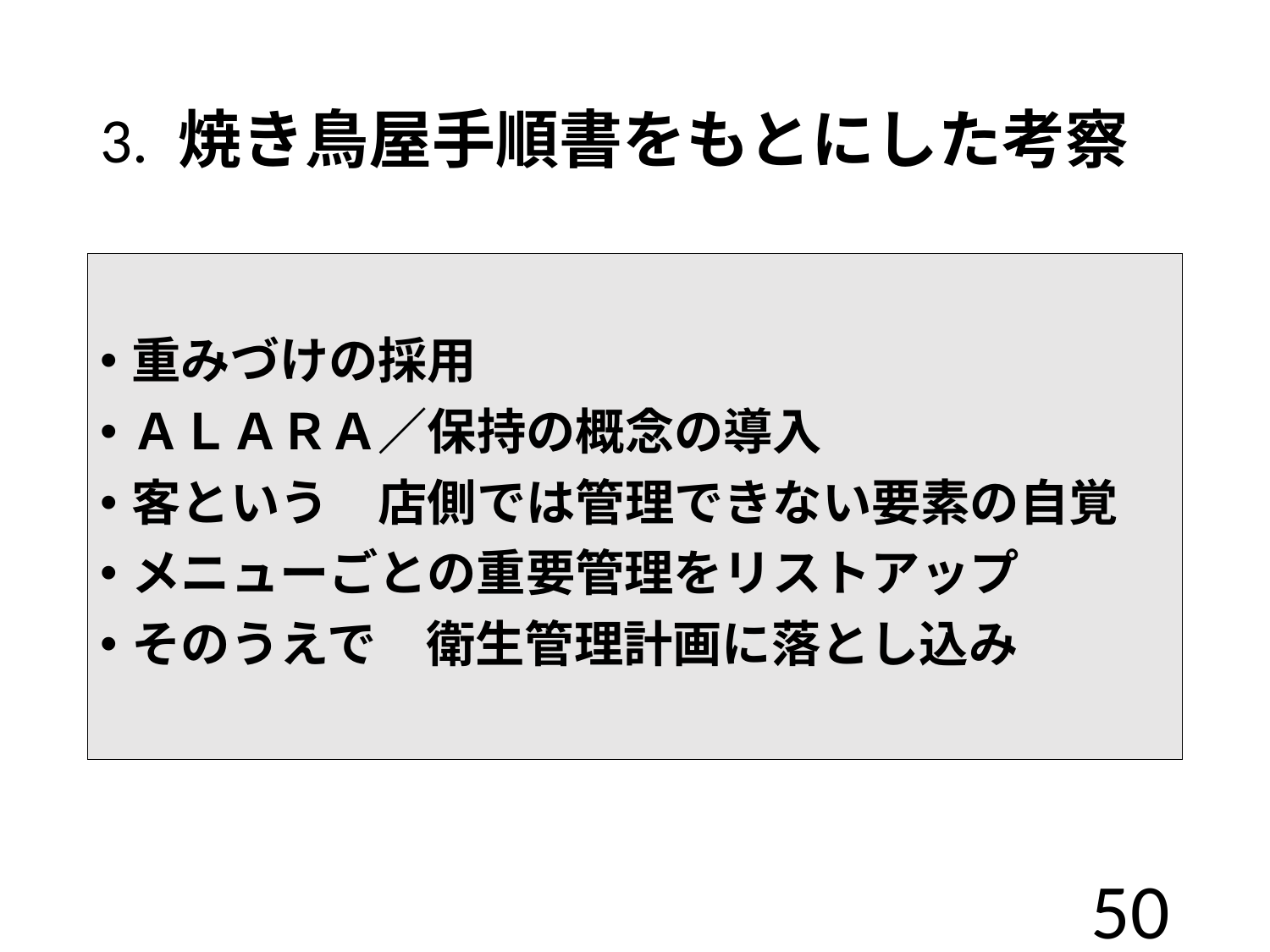

# 3. 焼き鳥屋手順書をもとにした考察

重みづけの採用
ＡＬＡＲＡ／保持の概念の導入
客という　店側では管理できない要素の自覚
メニューごとの重要管理をリストアップ
そのうえで　衛生管理計画に落とし込み
50